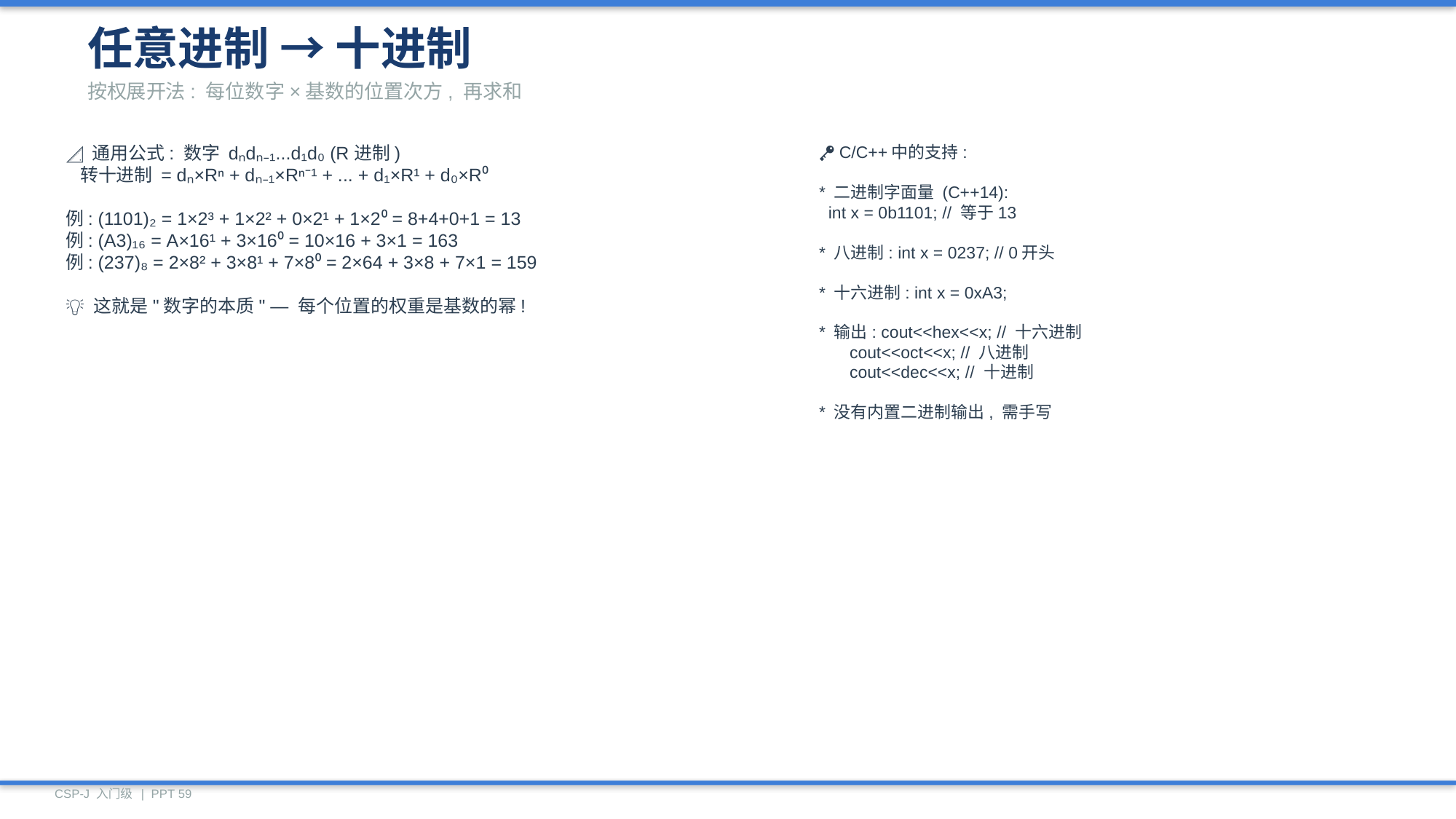

任意进制 → 十进制
按权展开法: 每位数字×基数的位置次方, 再求和
📐 通用公式: 数字 dₙdₙ₋₁...d₁d₀ (R进制)
  转十进制 = dₙ×Rⁿ + dₙ₋₁×Rⁿ⁻¹ + ... + d₁×R¹ + d₀×R⁰
例: (1101)₂ = 1×2³ + 1×2² + 0×2¹ + 1×2⁰ = 8+4+0+1 = 13
例: (A3)₁₆ = A×16¹ + 3×16⁰ = 10×16 + 3×1 = 163
例: (237)₈ = 2×8² + 3×8¹ + 7×8⁰ = 2×64 + 3×8 + 7×1 = 159
💡 这就是"数字的本质" — 每个位置的权重是基数的幂!
🔑 C/C++中的支持:
* 二进制字面量 (C++14):
  int x = 0b1101; // 等于13
* 八进制: int x = 0237; // 0开头
* 十六进制: int x = 0xA3;
* 输出: cout<<hex<<x; // 十六进制
       cout<<oct<<x; // 八进制
       cout<<dec<<x; // 十进制
* 没有内置二进制输出, 需手写

CSP-J 入门级  |  PPT 59